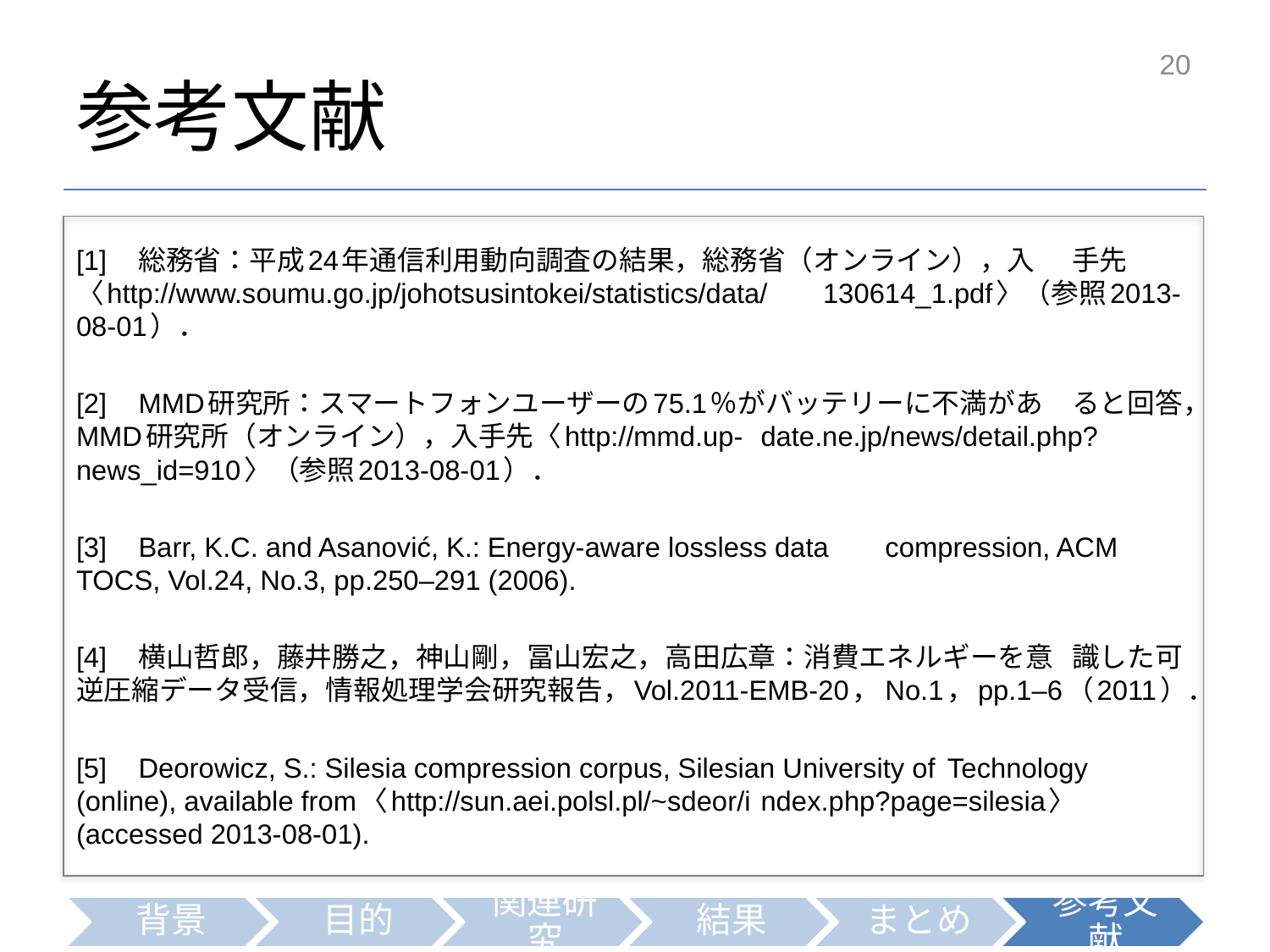

# 参考文献
20

[1]	総務省：平成24年通信利用動向調査の結果，総務省（オンライン），入	手先〈http://www.soumu.go.jp/johotsusintokei/statistics/data/	130614_1.pdf〉（参照2013-08-01）．

[2]	MMD研究所：スマートフォンユーザーの75.1％がバッテリーに不満があ	ると回答，MMD研究所（オンライン），入手先〈http://mmd.up-	date.ne.jp/news/detail.php?news_id=910〉（参照2013-08-01）．

[3]	Barr, K.C. and Asanović, K.: Energy-aware lossless data 	compression, ACM TOCS, Vol.24, No.3, pp.250–291 (2006).

[4]	横山哲郎，藤井勝之，神山剛，冨山宏之，高田広章：消費エネルギーを意	識した可逆圧縮データ受信，情報処理学会研究報告，Vol.2011-EMB-20，	No.1，pp.1–6（2011）．

[5]	Deorowicz, S.: Silesia compression corpus, Silesian University of 	Technology (online), available from〈http://sun.aei.polsl.pl/~sdeor/i	ndex.php?page=silesia〉(accessed 2013-08-01).